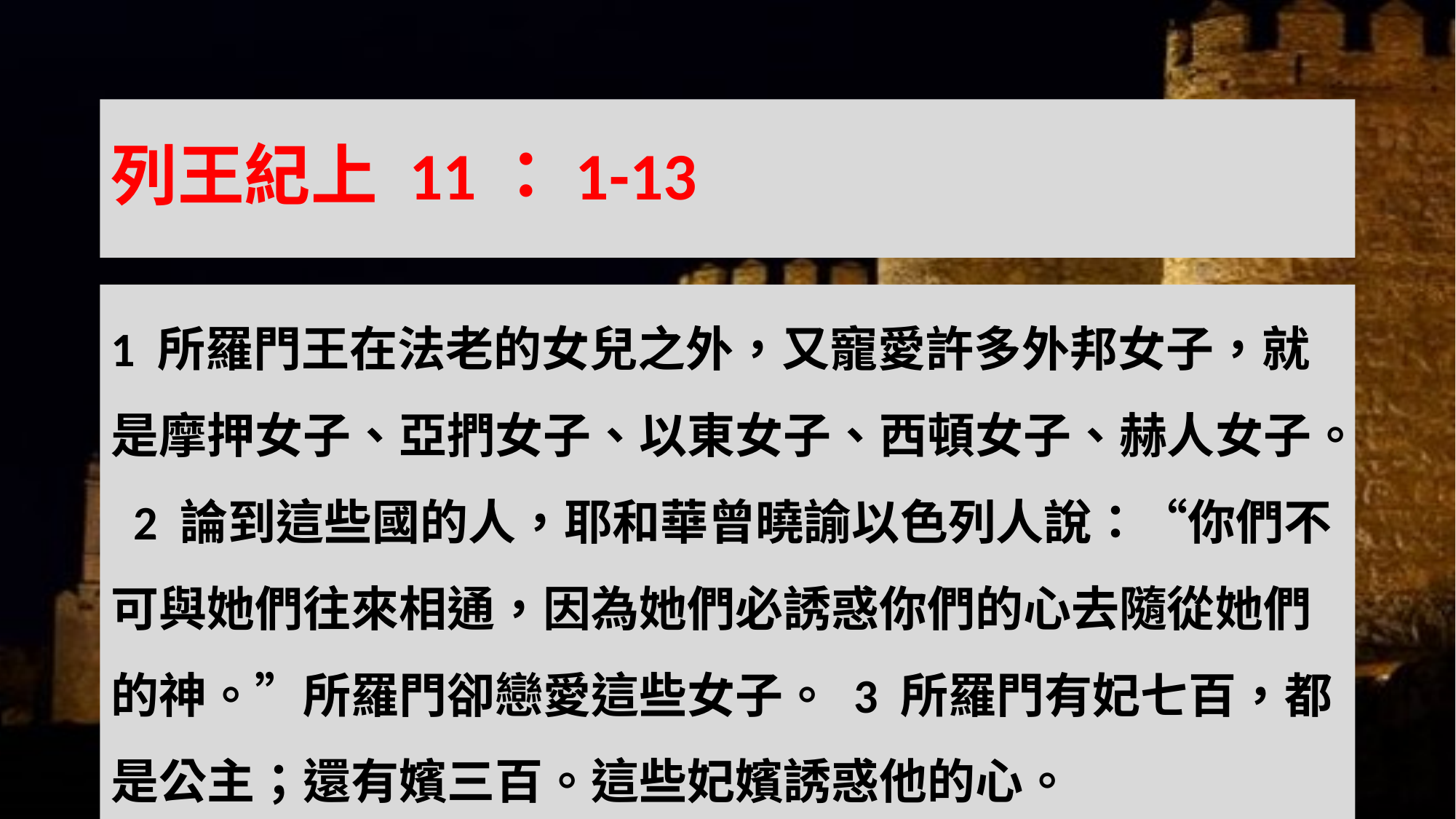

# 列王紀上 11：1-13‬
1 所羅門王在法老的女兒之外，又寵愛許多外邦女子，就是摩押女子、亞捫女子、以東女子、西頓女子、赫人女子。 2 論到這些國的人，耶和華曾曉諭以色列人說：“你們不可與她們往來相通，因為她們必誘惑你們的心去隨從她們的神。”所羅門卻戀愛這些女子。 3 所羅門有妃七百，都是公主；還有嬪三百。這些妃嬪誘惑他的心。